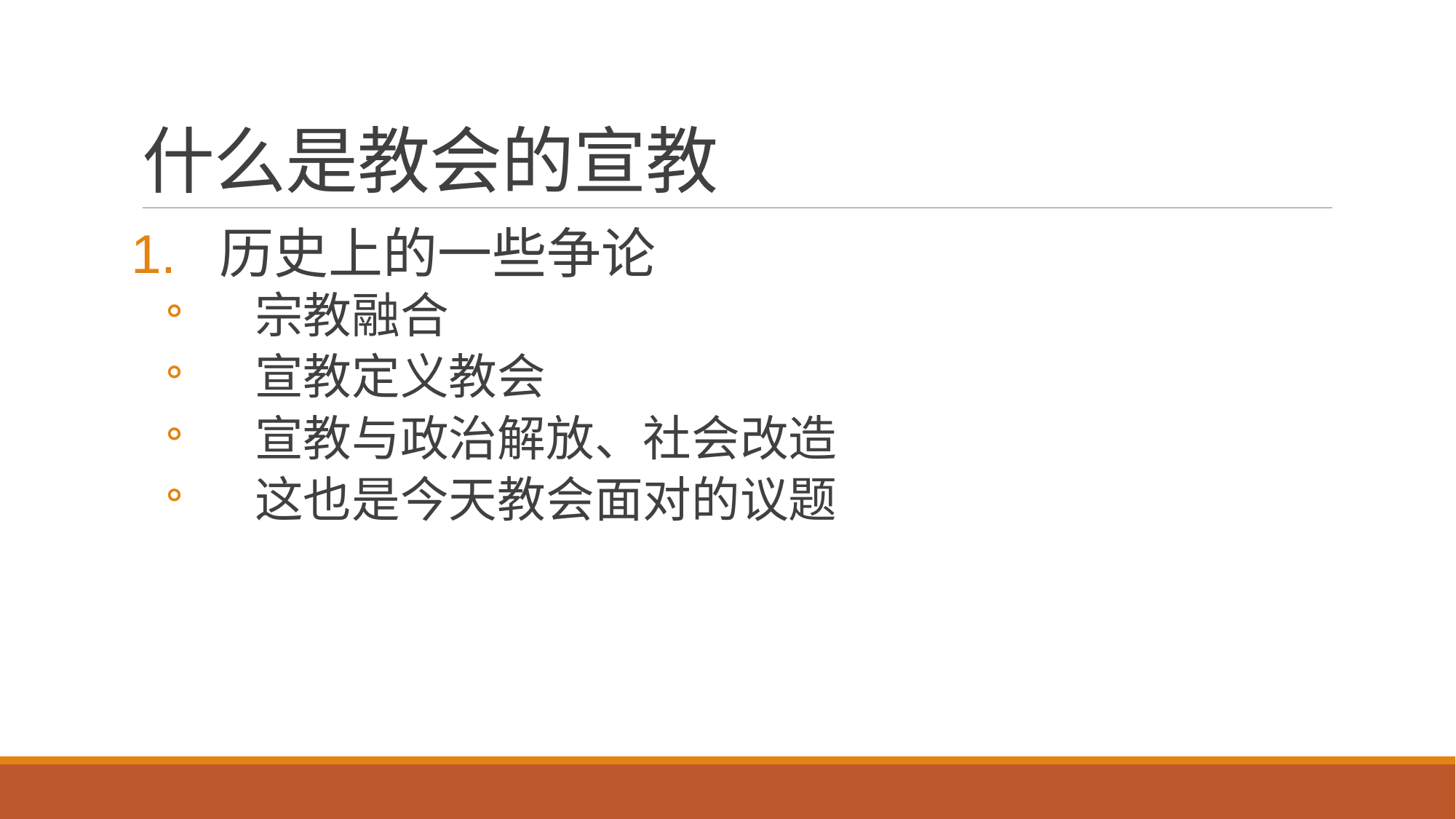

# 什么是教会的宣教
历史上的一些争论
宗教融合
宣教定义教会
宣教与政治解放、社会改造
这也是今天教会面对的议题